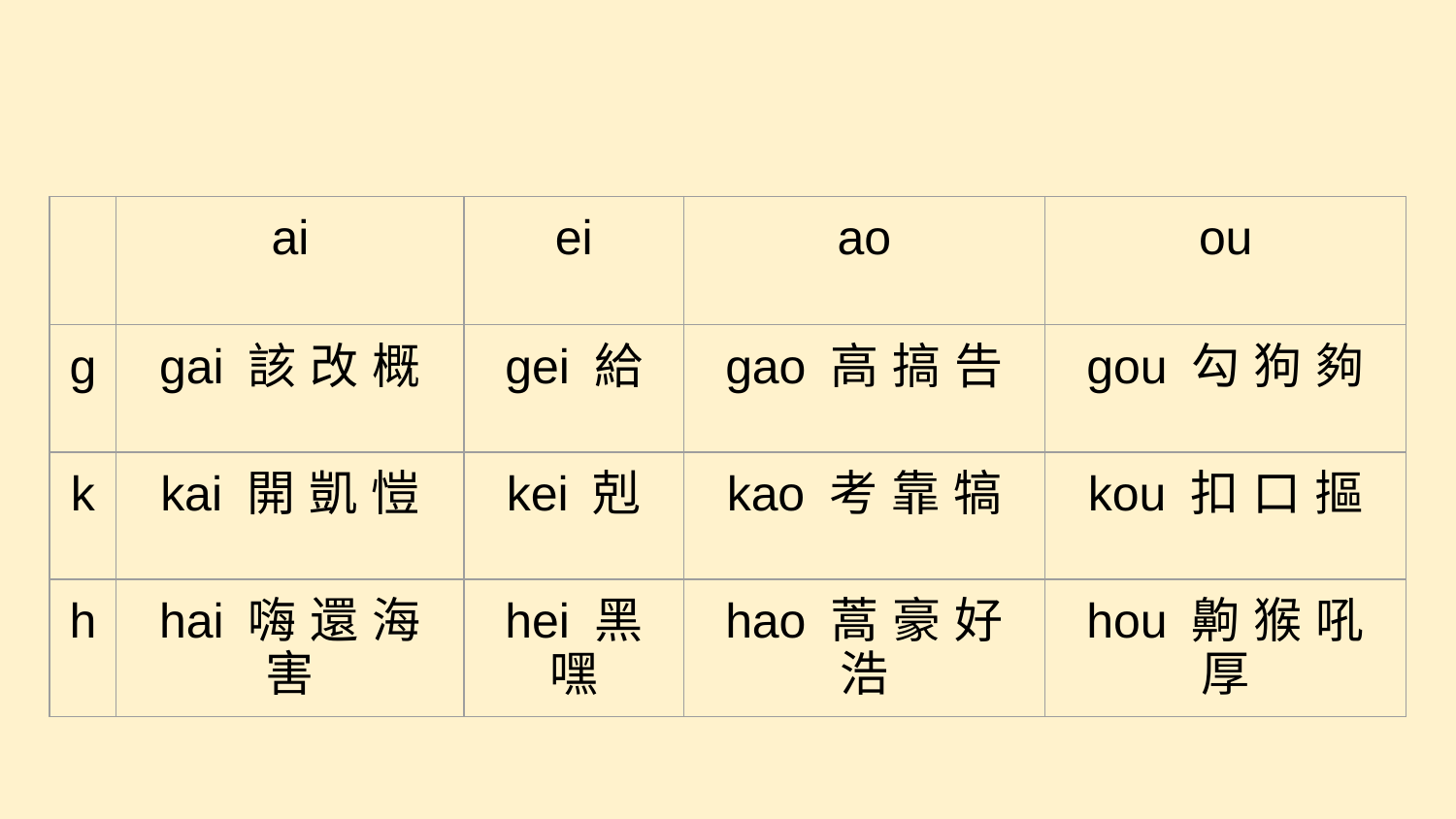

#
|  | ai | ei | ao | ou |
| --- | --- | --- | --- | --- |
| g | gai 該 改 概 | gei 給 | gao 高 搞 告 | gou 勾 狗 夠 |
| k | kai 開 凱 愷 | kei 剋 | kao 考 靠 犒 | kou 扣 口 摳 |
| h | hai 嗨 還 海 害 | hei 黑 嘿 | hao 蒿 豪 好 浩 | hou 齁 猴 吼 厚 |